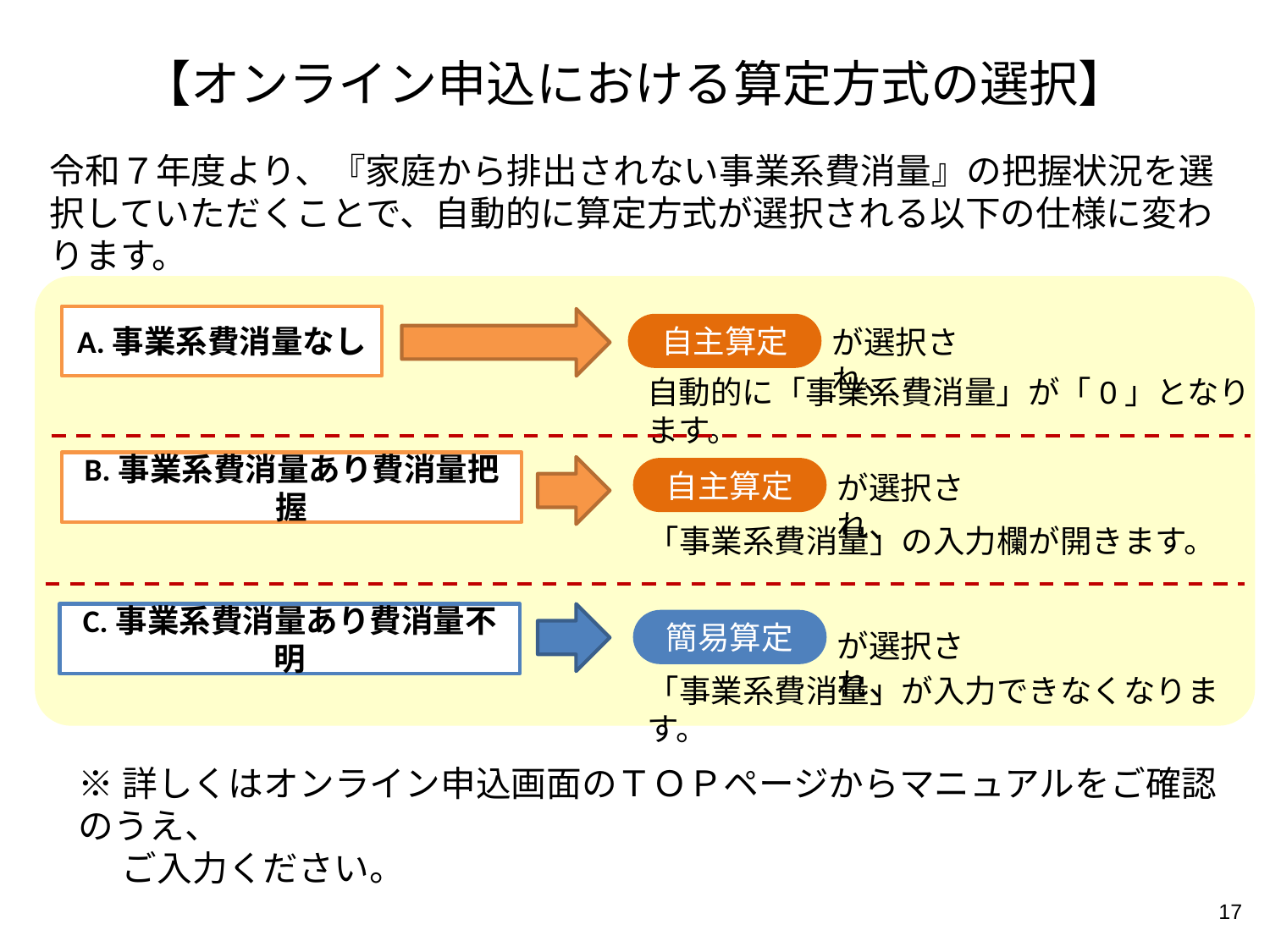

【オンライン申込における算定方式の選択】
令和７年度より、『家庭から排出されない事業系費消量』の把握状況を選択していただくことで、自動的に算定方式が選択される以下の仕様に変わります。

A.事業系費消量なし

自主算定
が選択され、
自動的に「事業系費消量」が「0」となります。
B.事業系費消量あり費消量把握

自主算定
が選択され、
「事業系費消量」の入力欄が開きます。
C.事業系費消量あり費消量不明

簡易算定
が選択され、
「事業系費消量」が入力できなくなります。
※詳しくはオンライン申込画面のＴＯＰページからマニュアルをご確認のうえ、
　 ご入力ください。
17